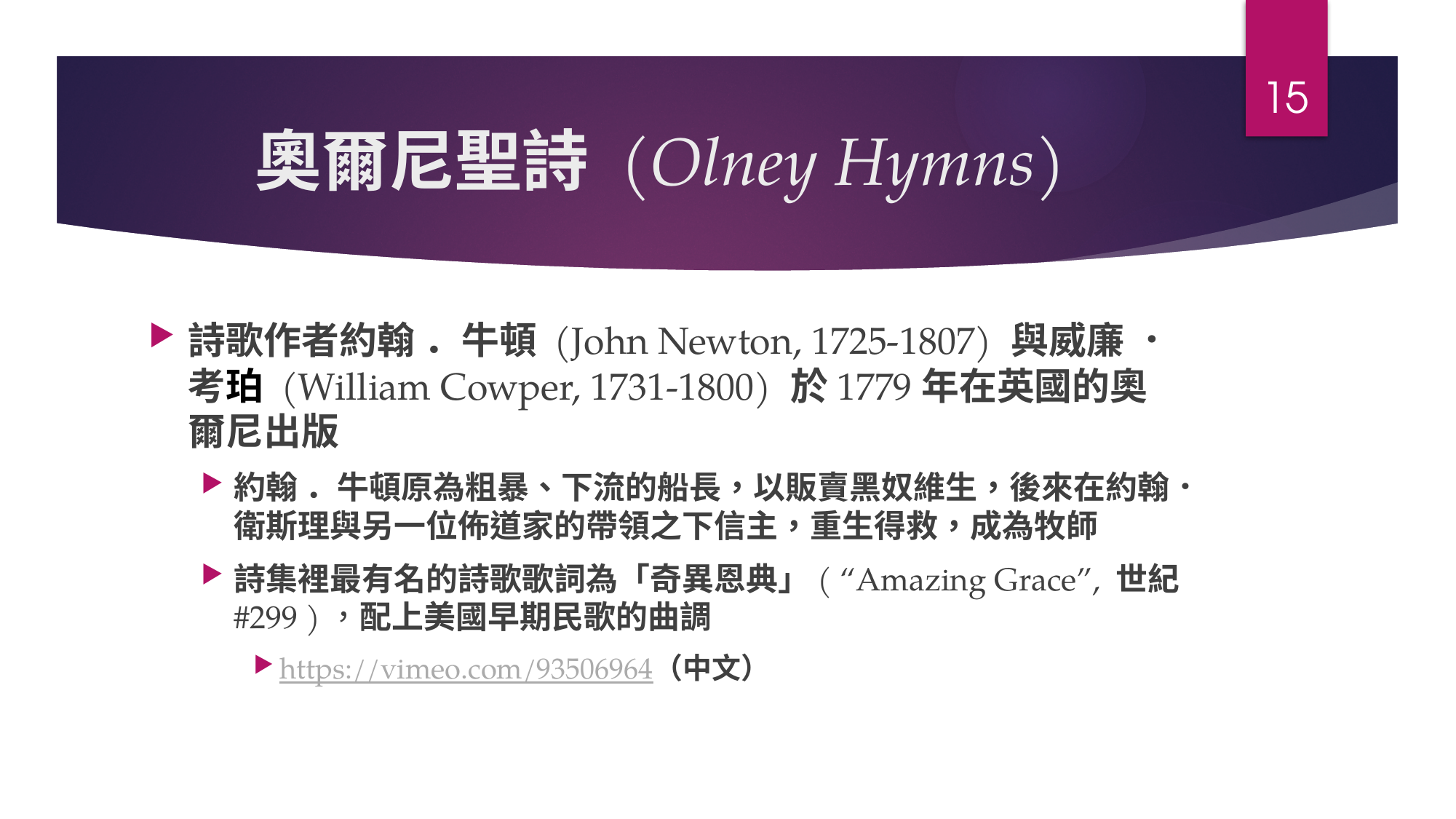

15
# 奧爾尼聖詩 (Olney Hymns)
詩歌作者約翰 ．牛頓 (John Newton, 1725-1807) 與威廉 ．考珀 (William Cowper, 1731-1800) 於1779年在英國的奧爾尼出版
約翰 ．牛頓原為粗暴、下流的船長，以販賣黑奴維生，後來在約翰．衛斯理與另一位佈道家的帶領之下信主，重生得救，成為牧師
詩集裡最有名的詩歌歌詞為「奇異恩典」( “Amazing Grace”, 世紀#299 )，配上美國早期民歌的曲調
https://vimeo.com/93506964（中文）